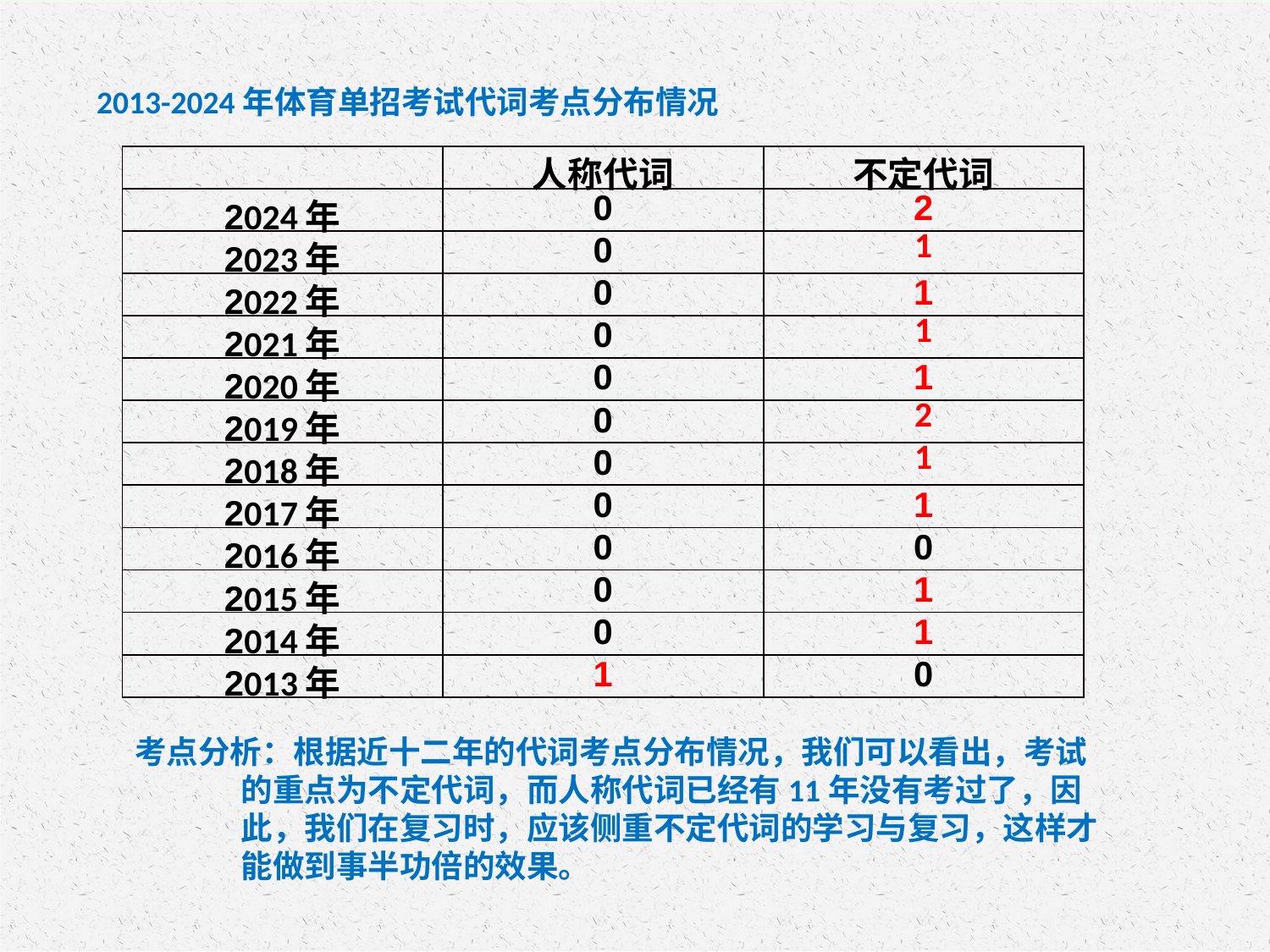

2013-2024年体育单招考试代词考点分布情况
|  | 人称代词 | 不定代词 |
| --- | --- | --- |
| 2024年 | 0 | 2 |
| 2023年 | 0 | 1 |
| 2022年 | 0 | 1 |
| 2021年 | 0 | 1 |
| 2020年 | 0 | 1 |
| 2019年 | 0 | 2 |
| 2018年 | 0 | 1 |
| 2017年 | 0 | 1 |
| 2016年 | 0 | 0 |
| 2015年 | 0 | 1 |
| 2014年 | 0 | 1 |
| 2013年 | 1 | 0 |
考点分析：根据近十二年的代词考点分布情况，我们可以看出，考试的重点为不定代词，而人称代词已经有11年没有考过了，因此，我们在复习时，应该侧重不定代词的学习与复习，这样才能做到事半功倍的效果。